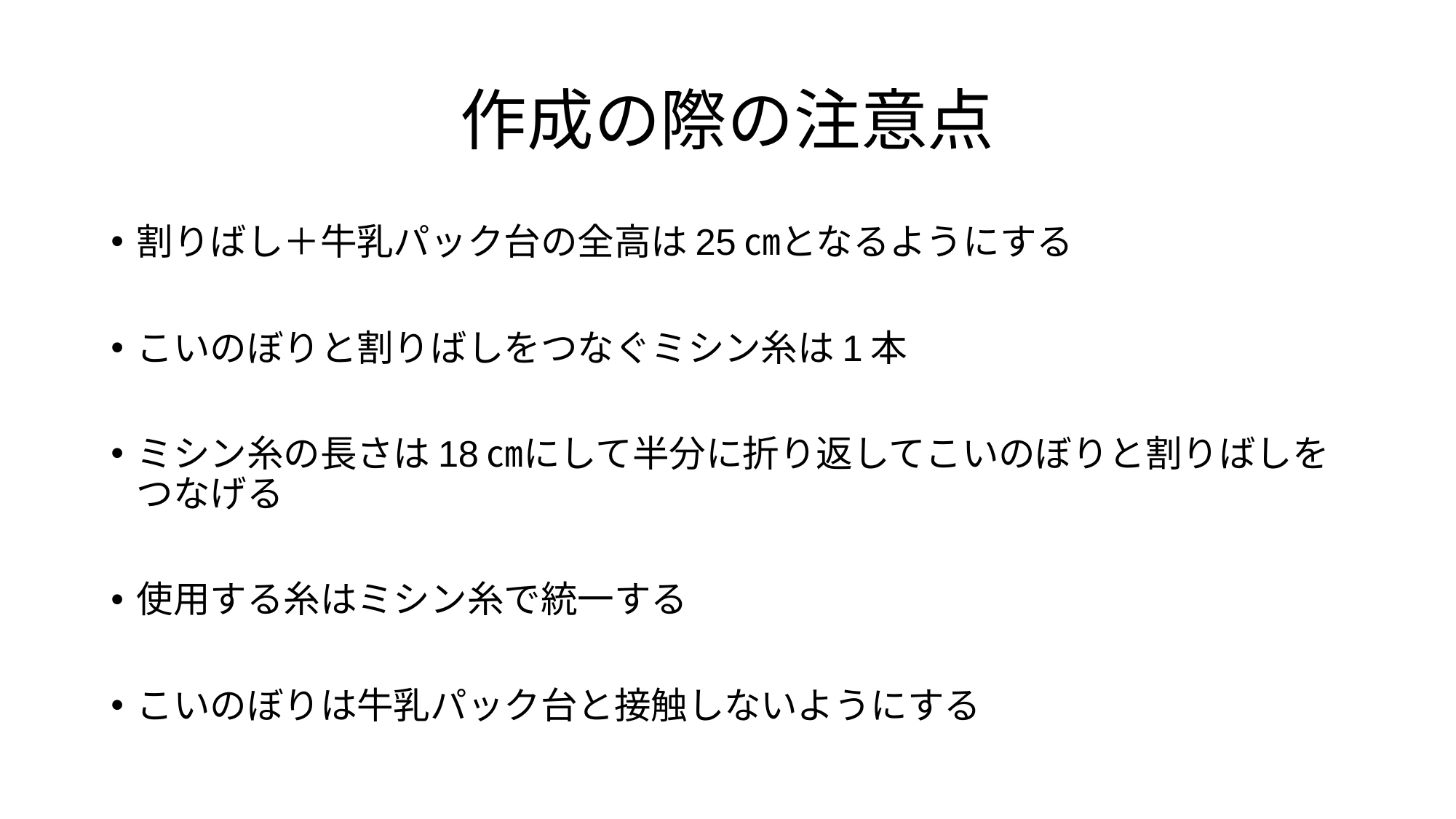

# 作成の際の注意点
割りばし＋牛乳パック台の全高は25㎝となるようにする

こいのぼりと割りばしをつなぐミシン糸は1本

ミシン糸の長さは18㎝にして半分に折り返してこいのぼりと割りばしをつなげる

使用する糸はミシン糸で統一する

こいのぼりは牛乳パック台と接触しないようにする